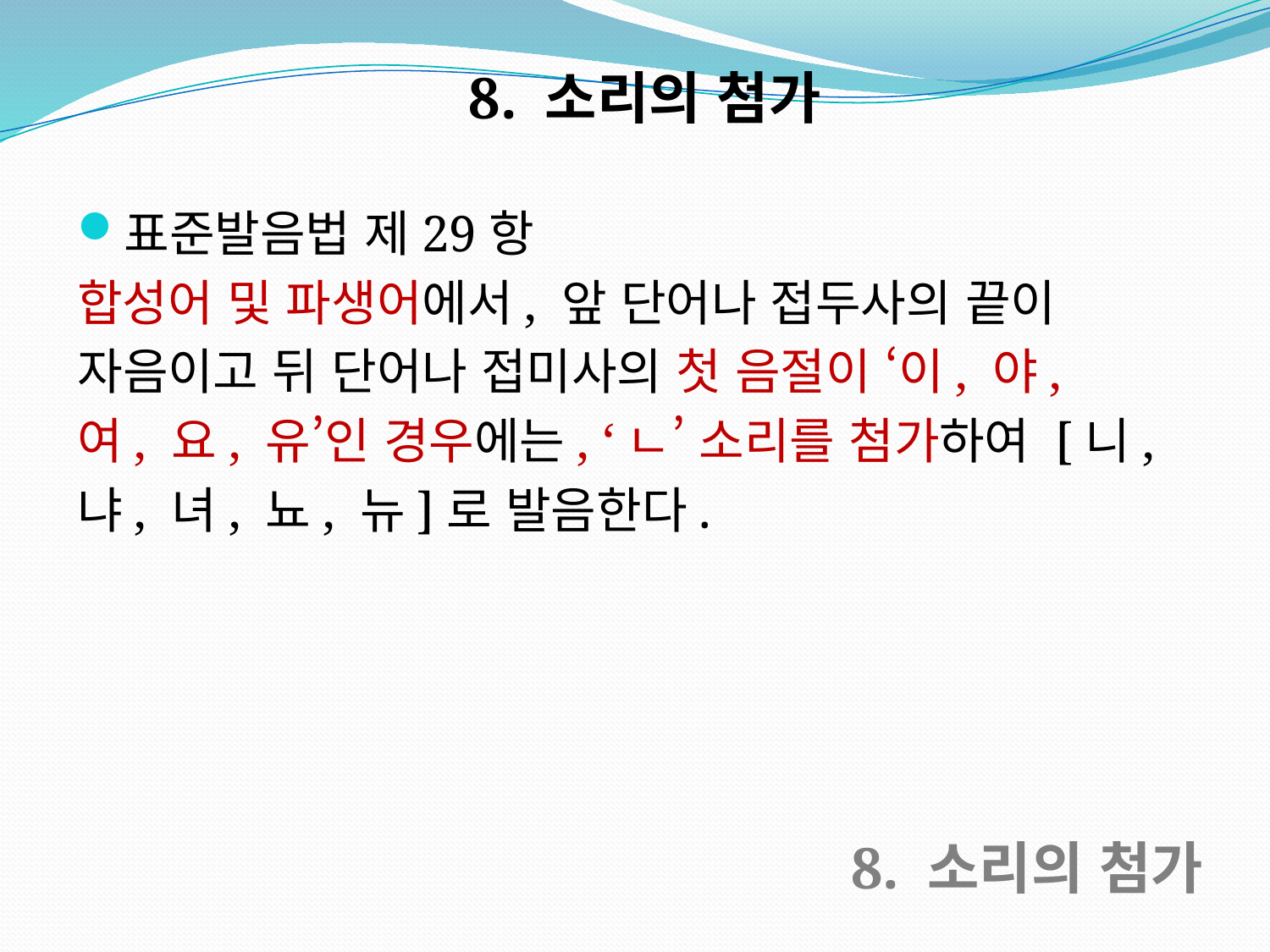

8. 소리의 첨가
표준발음법 제29항
합성어 및 파생어에서, 앞 단어나 접두사의 끝이
자음이고 뒤 단어나 접미사의 첫 음절이 ‘이, 야,
여, 요, 유’인 경우에는, ‘ㄴ’ 소리를 첨가하여 [니,
냐, 녀, 뇨, 뉴]로 발음한다.

8. 소리의 첨가